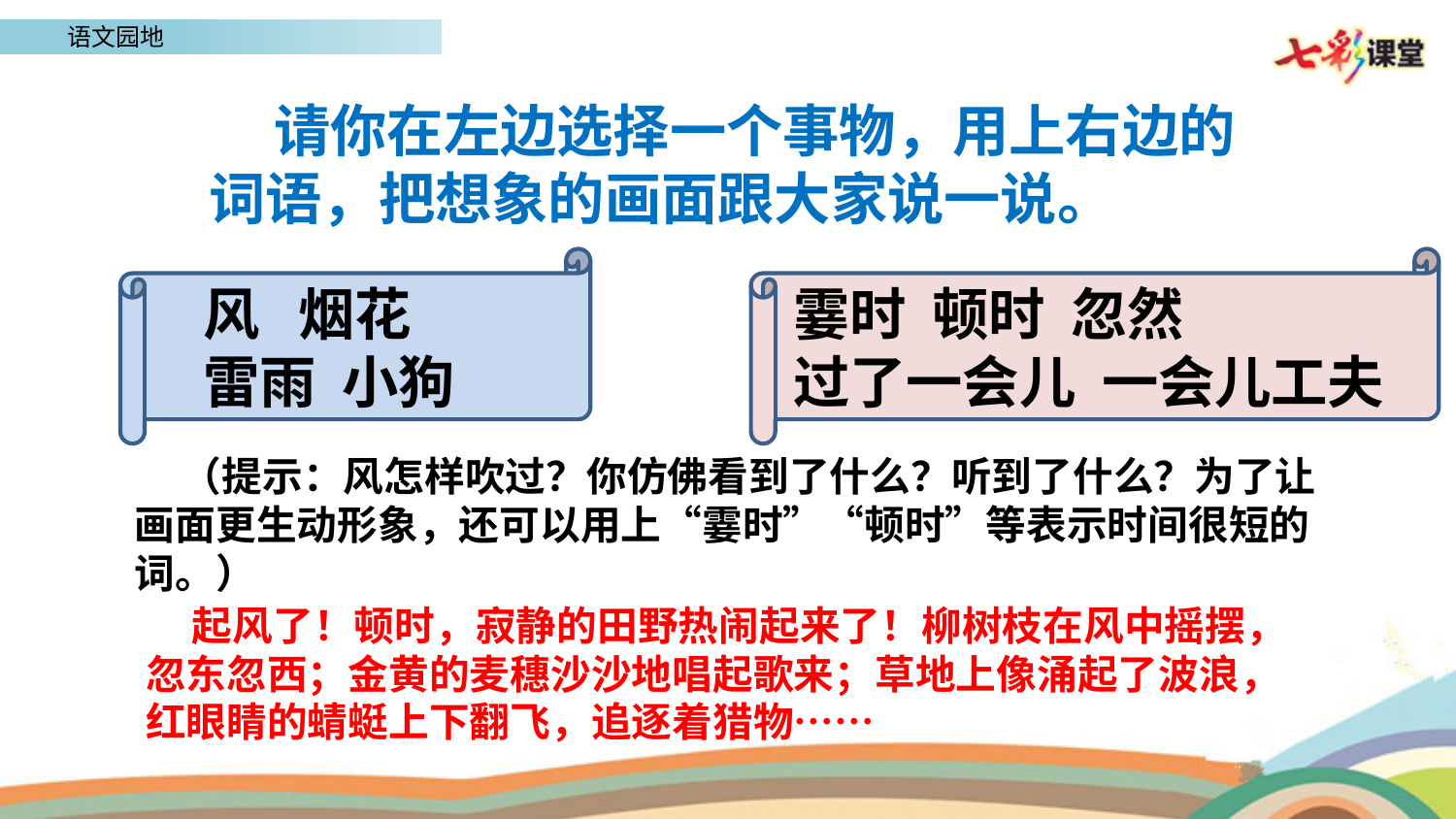

请你在左边选择一个事物，用上右边的词语，把想象的画面跟大家说一说。

风   烟花
雷雨  小狗

霎时  顿时  忽然
过了一会儿  一会儿工夫
    （提示：风怎样吹过？你仿佛看到了什么？听到了什么？为了让画面更生动形象，还可以用上“霎时”“顿时”等表示时间很短的词。）
    起风了！顿时，寂静的田野热闹起来了！柳树枝在风中摇摆，忽东忽西；金黄的麦穗沙沙地唱起歌来；草地上像涌起了波浪，红眼睛的蜻蜓上下翻飞，追逐着猎物……